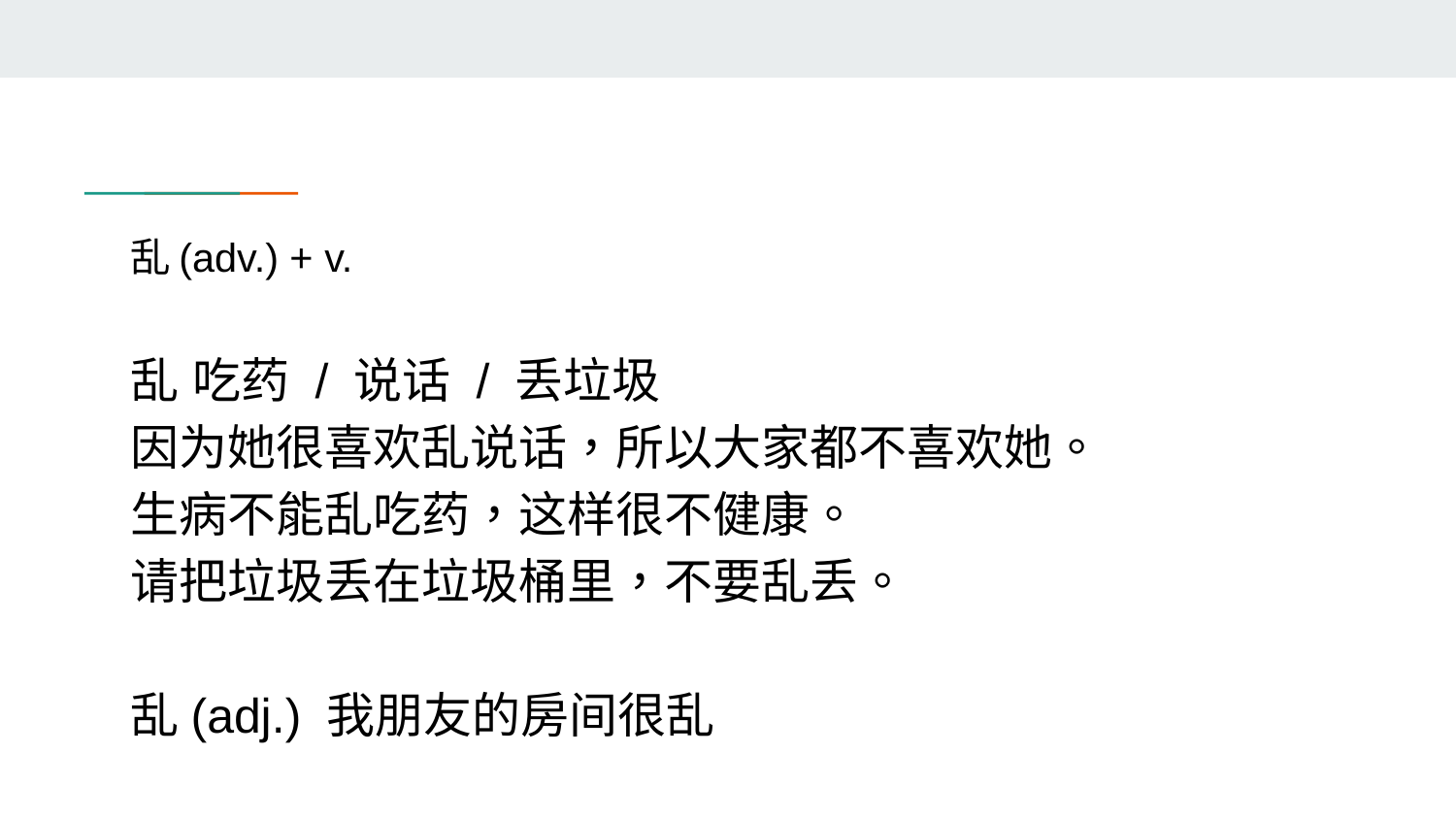

# 乱(adv.) + v.
乱 吃药 / 说话 / 丢垃圾
因为她很喜欢乱说话，所以大家都不喜欢她。
生病不能乱吃药，这样很不健康。
请把垃圾丢在垃圾桶里，不要乱丢。

乱(adj.) 我朋友的房间很乱